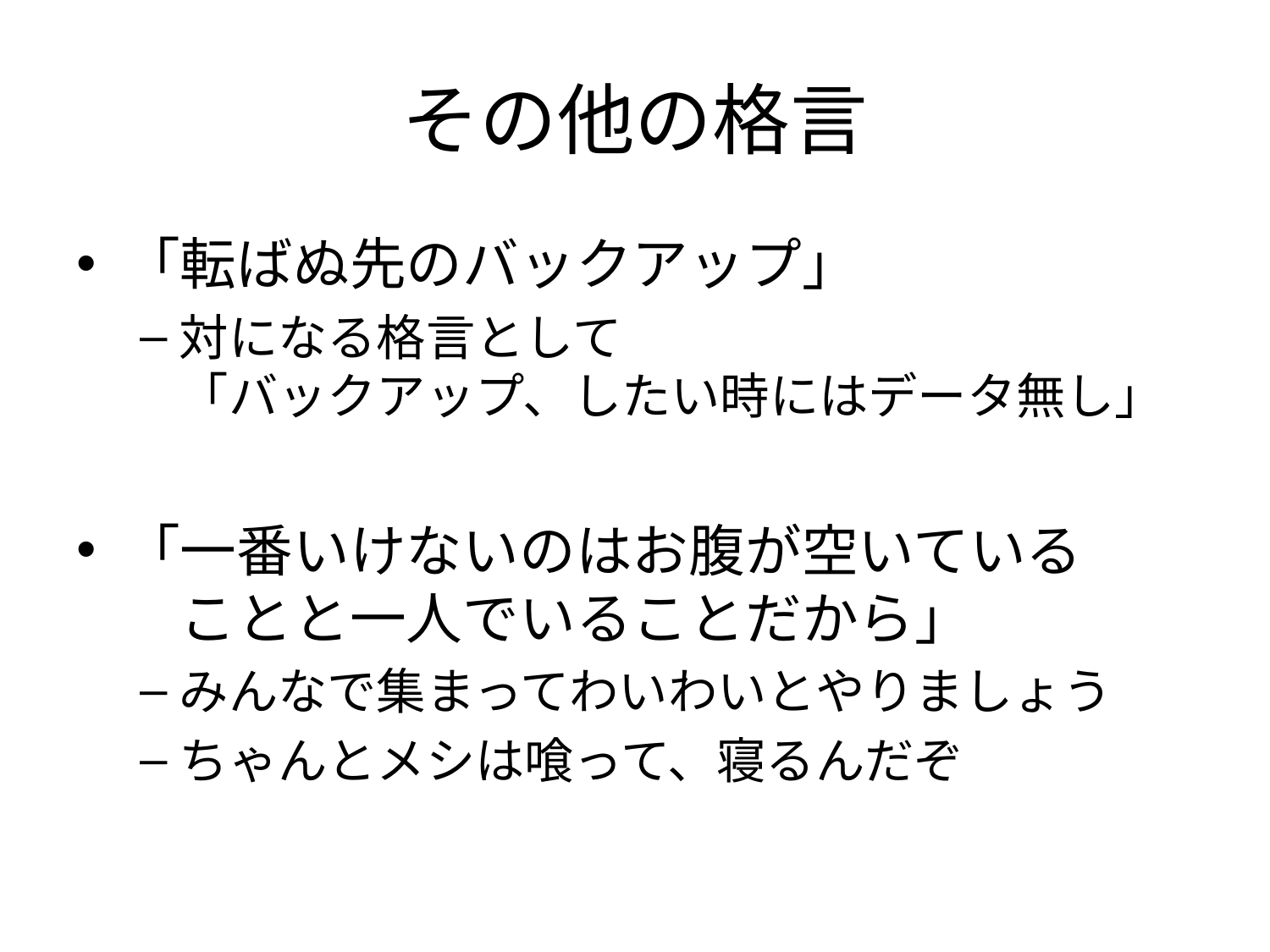

# その他の格言
「転ばぬ先のバックアップ」
対になる格言として
「バックアップ、したい時にはデータ無し」

「一番いけないのはお腹が空いている
　ことと一人でいることだから」
みんなで集まってわいわいとやりましょう
ちゃんとメシは喰って、寝るんだぞ